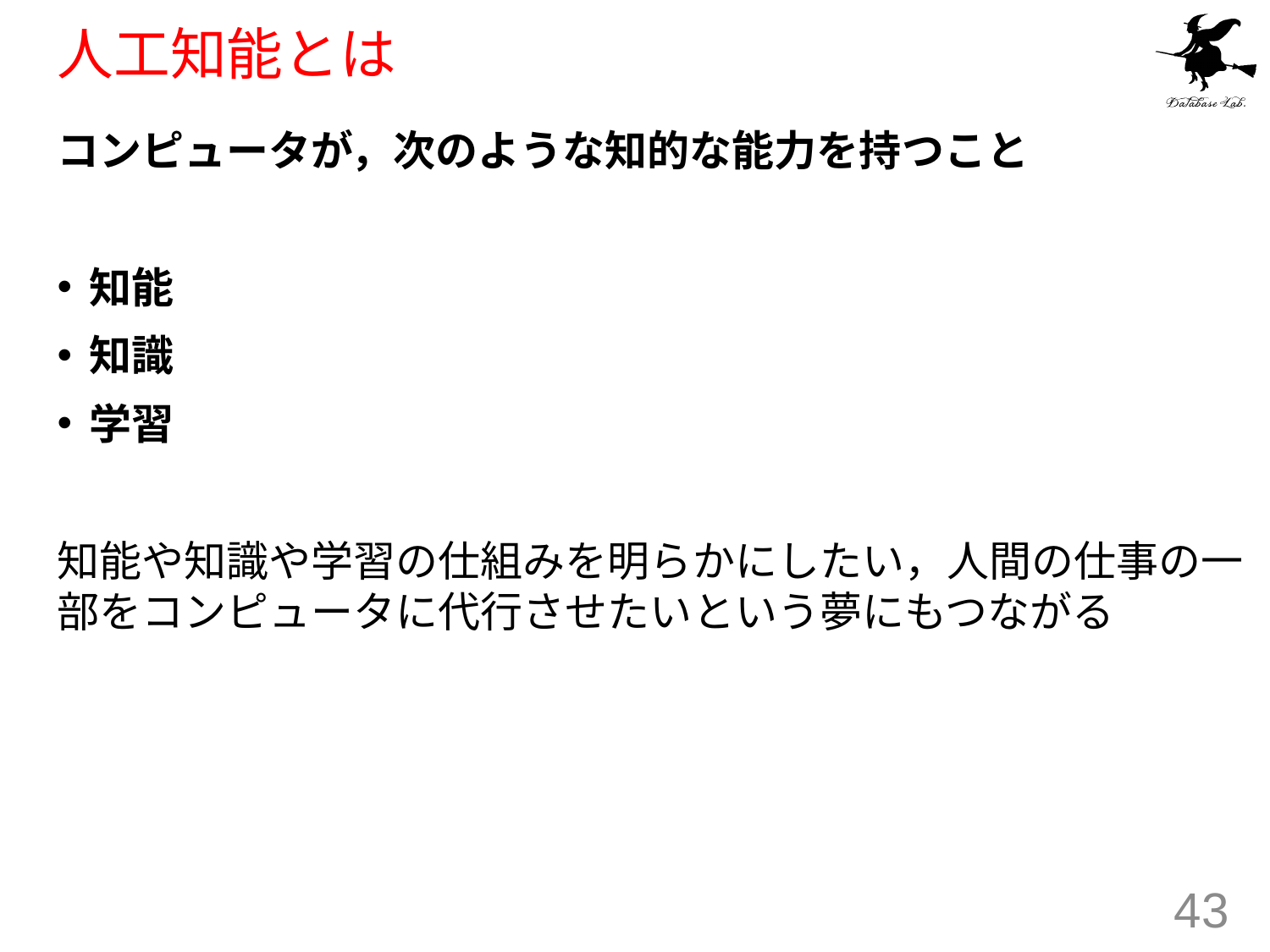

# 人工知能とは
コンピュータが，次のような知的な能力を持つこと

知能
知識
学習

知能や知識や学習の仕組みを明らかにしたい，人間の仕事の一部をコンピュータに代行させたいという夢にもつながる

43